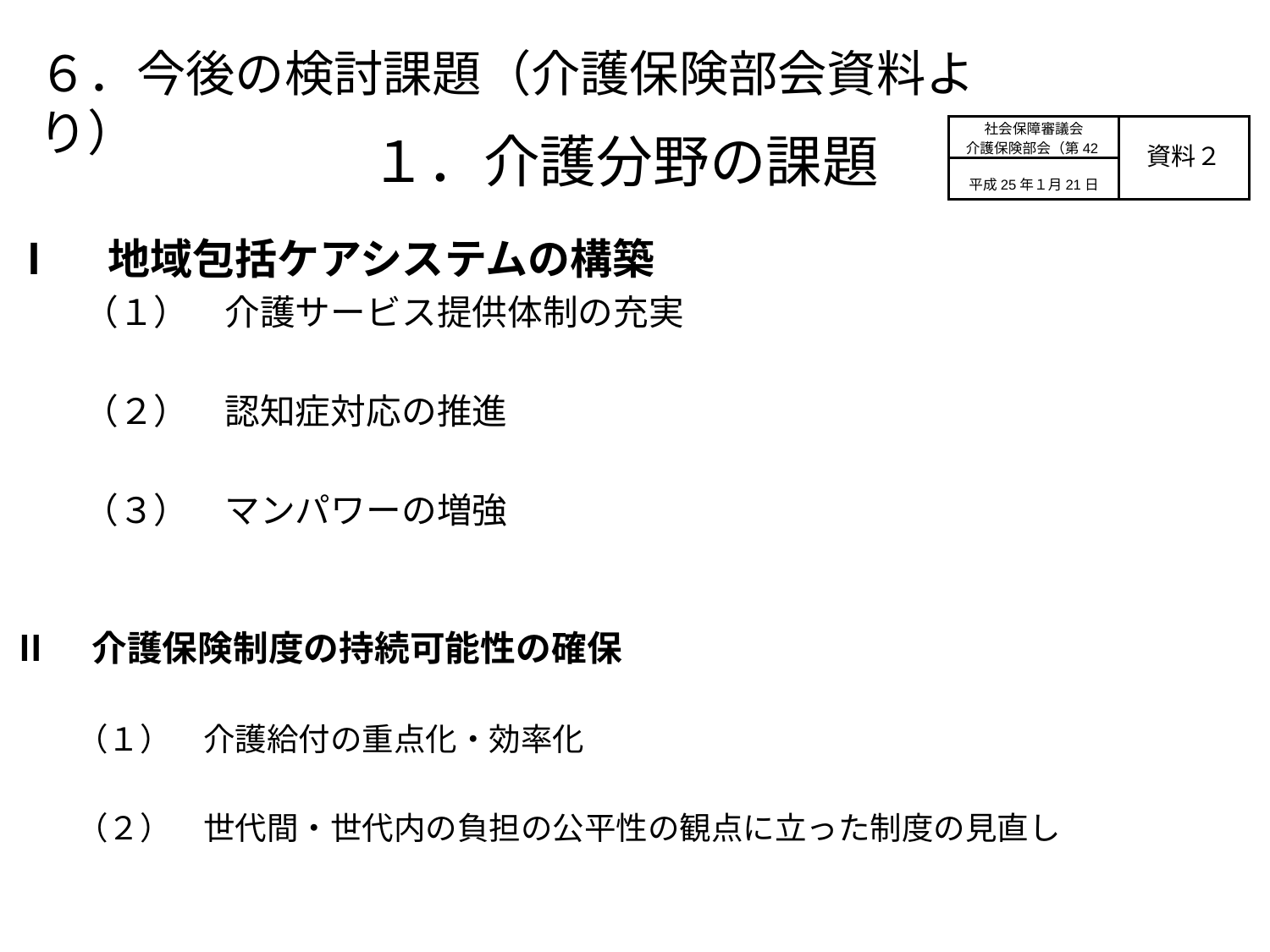

６．今後の検討課題（介護保険部会資料より）
# １．介護分野の課題
社会保障審議会
介護保険部会（第42回）

資料２

平成25年１月21日

Ⅰ　地域包括ケアシステムの構築
　　（１）　介護サービス提供体制の充実

　　（２）　認知症対応の推進

　　（３）　マンパワーの増強

Ⅱ　介護保険制度の持続可能性の確保

　　（１）　介護給付の重点化・効率化

　　（２）　世代間・世代内の負担の公平性の観点に立った制度の見直し